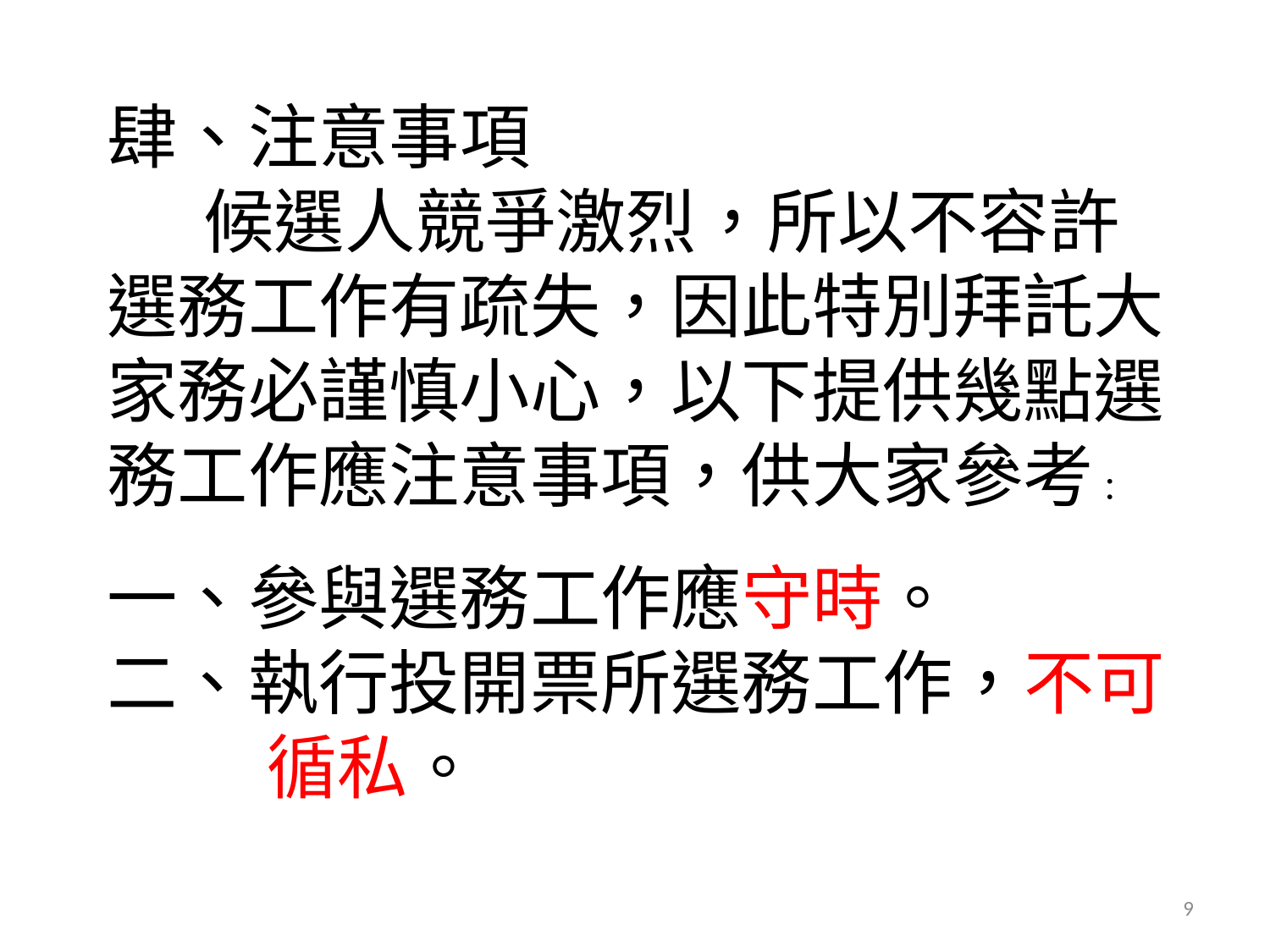

肆、注意事項
     候選人競爭激烈，所以不容許選務工作有疏失，因此特別拜託大家務必謹慎小心，以下提供幾點選務工作應注意事項，供大家參考：

一、參與選務工作應守時。
二、執行投開票所選務工作，不可
         循私。

9